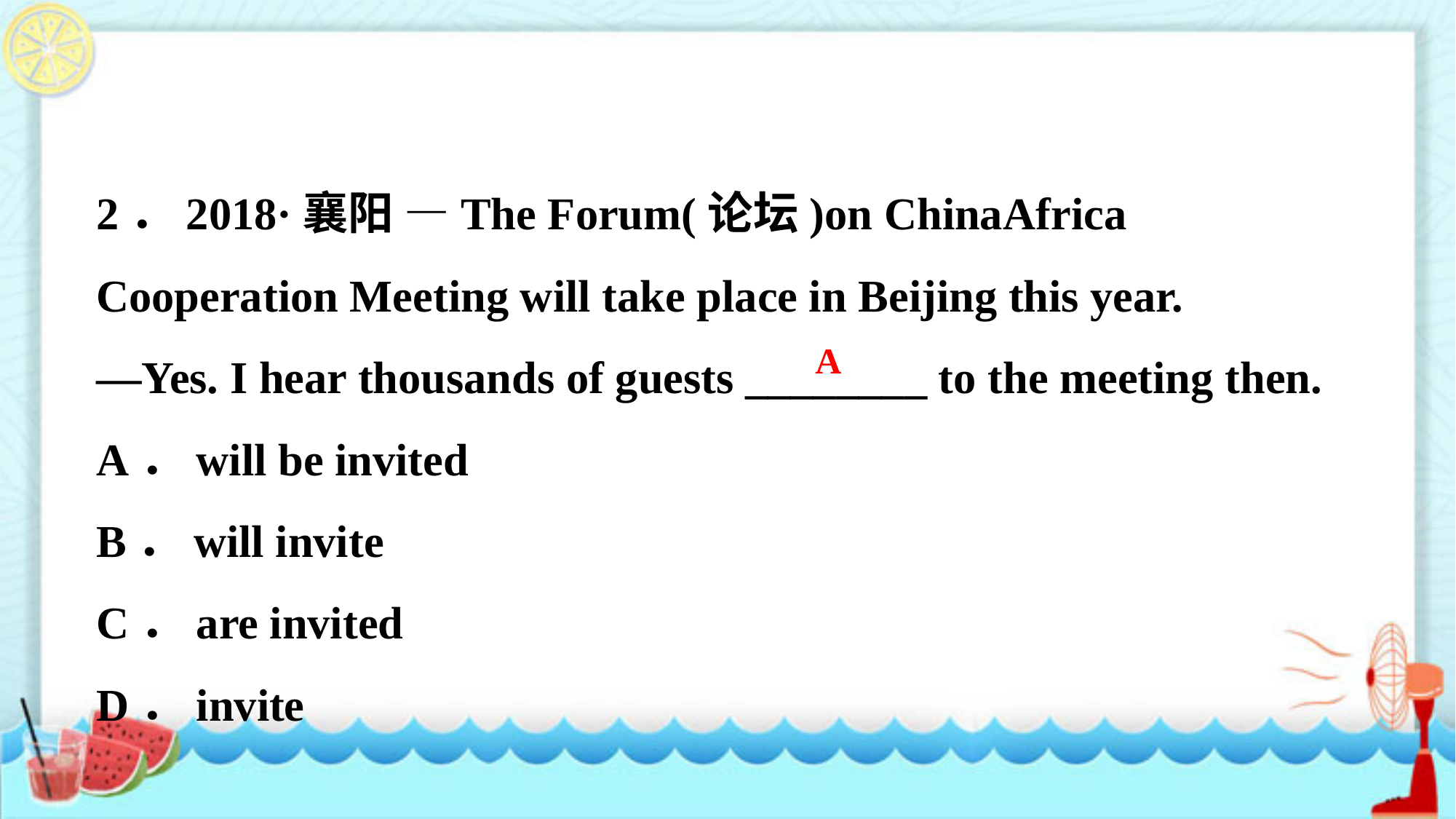

2．2018·襄阳 —The Forum(论坛)on China­Africa Cooperation Meeting will take place in Beijing this year.
—Yes. I hear thousands of guests ________ to the meeting then.
A．will be invited
B．will invite
C．are invited
D．invite
A